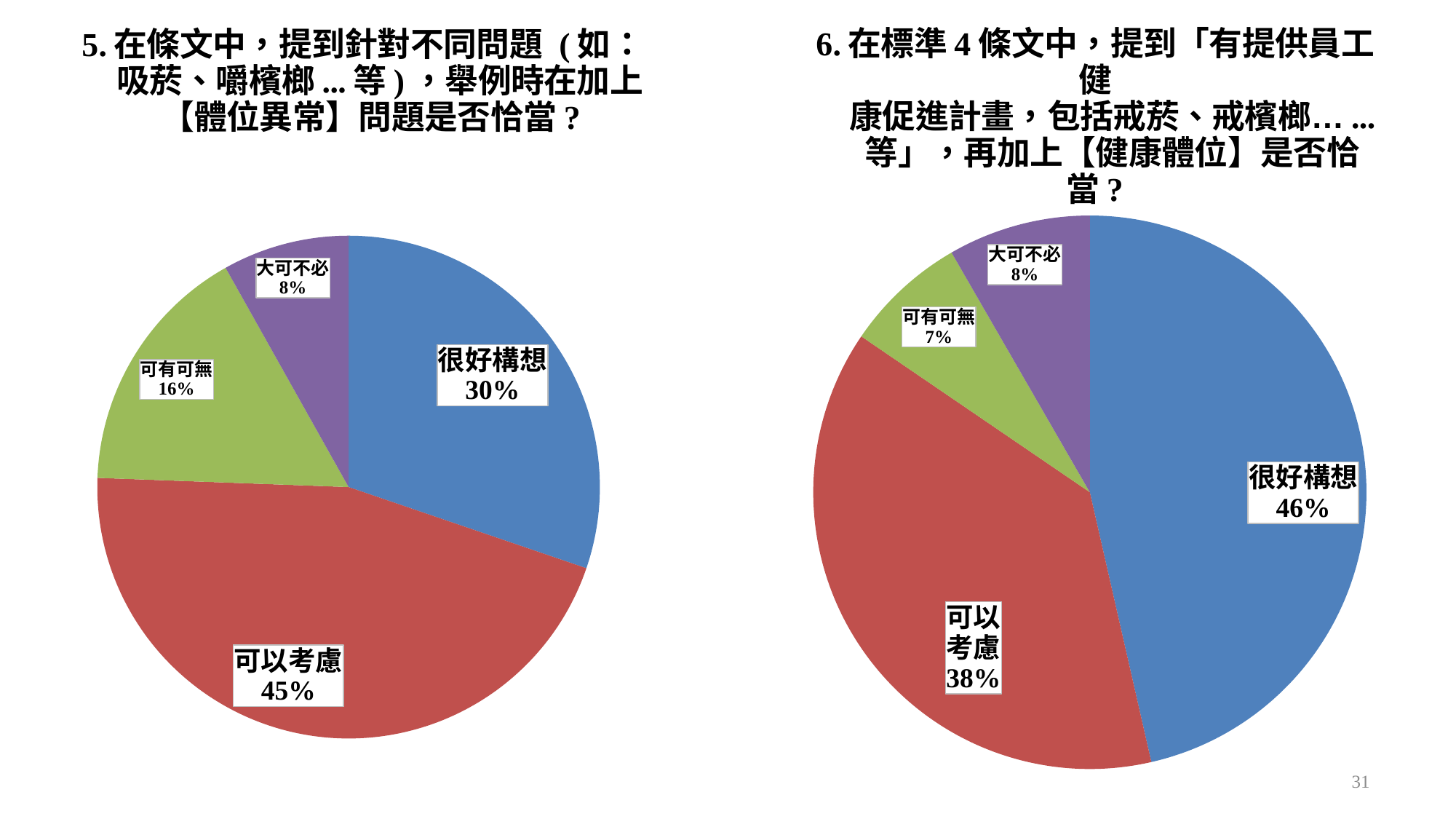

### Chart: 6.在標準4條文中，提到「有提供員工健
   康促進計畫，包括戒菸、戒檳榔…...
   等」，再加上【健康體位】是否恰當?

| Category |  |
|---|---|
| 很好構想 | 0.4642857142857143 |
| 可以考慮 | 0.38095238095238093 |
| 可有可無 | 0.07142857142857142 |
| 大可不必 | 0.08333333333333333 |

### Chart: 5.在條文中，提到針對不同問題 (如：
   吸菸、嚼檳榔...等)，舉例時在加上
 【體位異常】問題是否恰當?

| Category |  |
|---|---|
| 很好構想 | 0.3023255813953488 |
| 可以考慮 | 0.45348837209302323 |
| 可有可無 | 0.16279069767441862 |
| 大可不必 | 0.08139534883720931 |
31